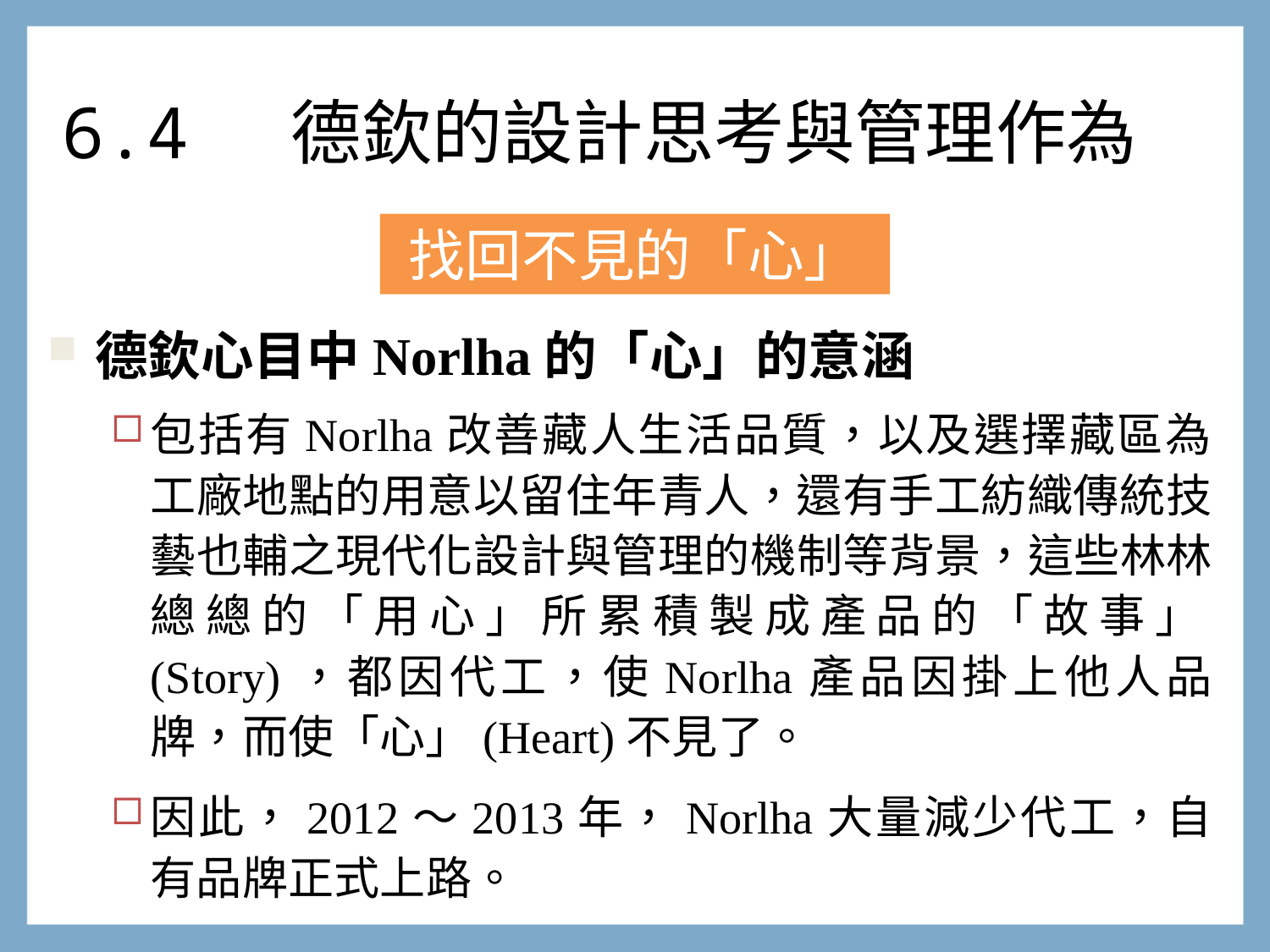

# 6.4  德欽的設計思考與管理作為
找回不見的「心」
德欽心目中Norlha的「心」的意涵
包括有Norlha改善藏人生活品質，以及選擇藏區為工廠地點的用意以留住年青人，還有手工紡織傳統技藝也輔之現代化設計與管理的機制等背景，這些林林總總的「用心」所累積製成產品的「故事」(Story)，都因代工，使Norlha產品因掛上他人品牌，而使「心」(Heart)不見了。
因此，2012～2013年，Norlha大量減少代工，自有品牌正式上路。